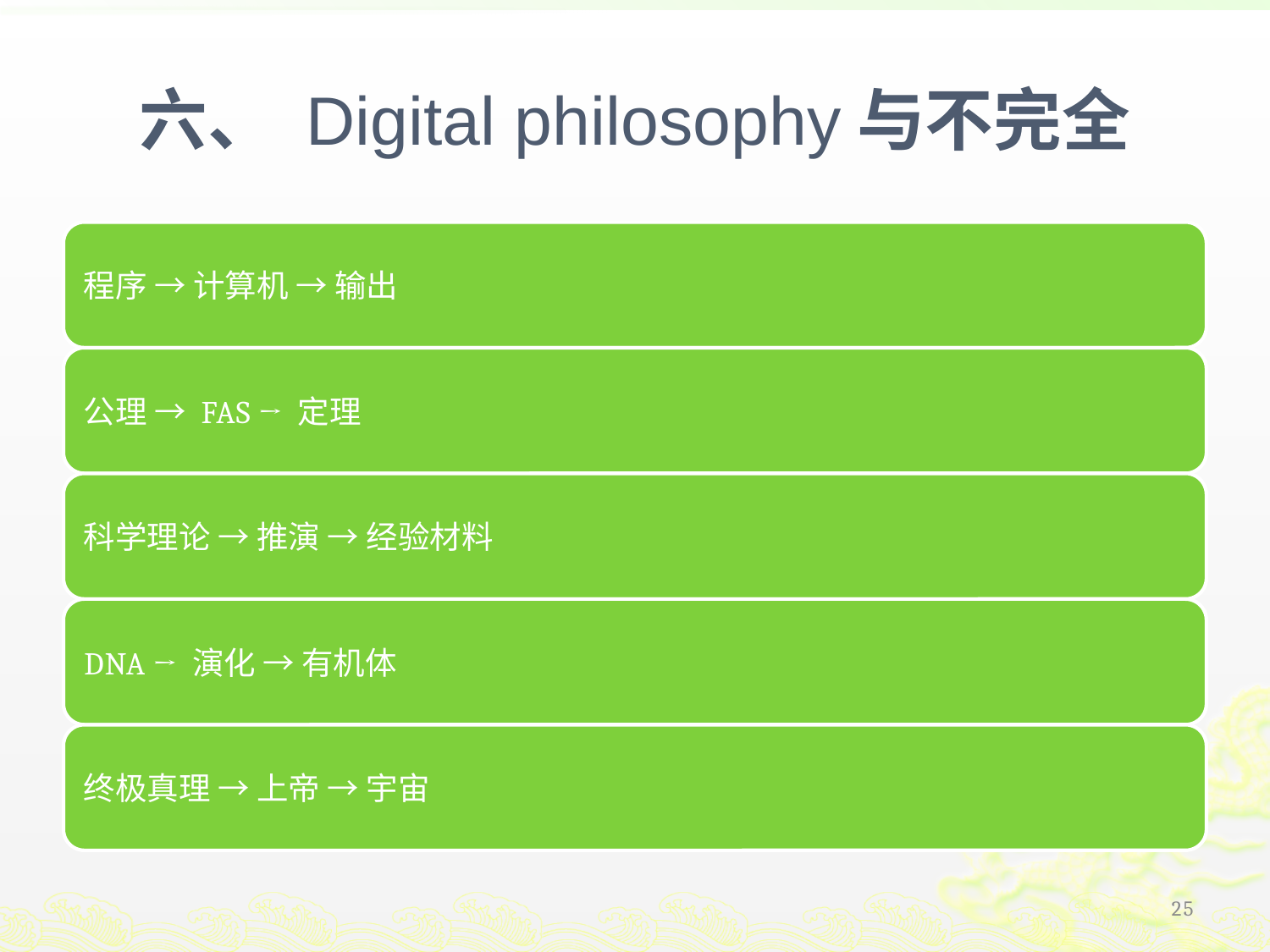

# 六、 Digital philosophy与不完全
程序 → 计算机 → 输出
公理 → FAS → 定理
科学理论 → 推演 → 经验材料
DNA → 演化 → 有机体
终极真理 → 上帝 → 宇宙
25